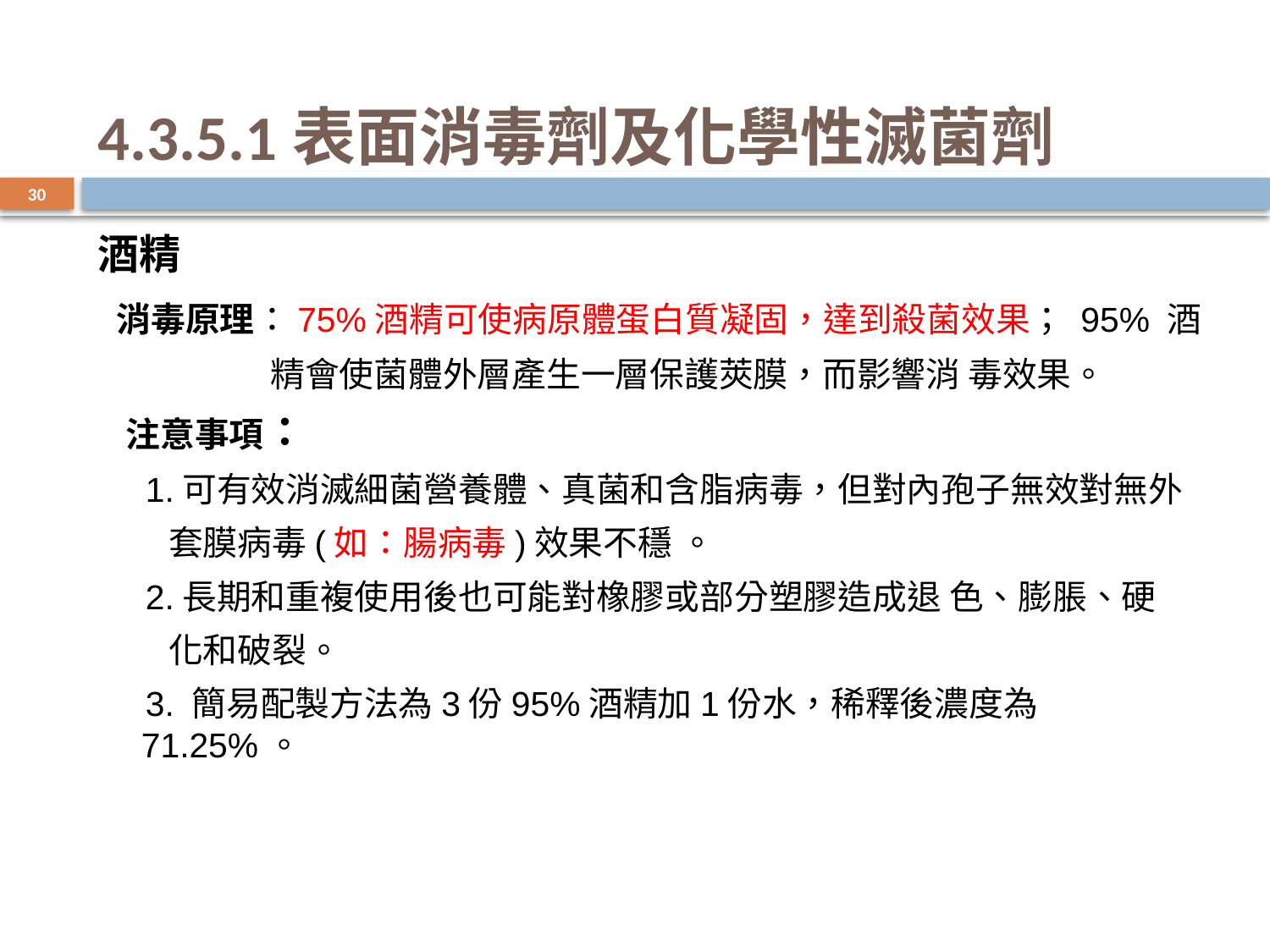

# 4.3.5.1表面消毒劑及化學性滅菌劑
30
酒精
 消毒原理：75%酒精可使病原體蛋白質凝固，達到殺菌效果； 95% 酒
                     精會使菌體外層產生一層保護莢膜，而影響消 毒效果。
  注意事項：
     1.可有效消滅細菌營養體、真菌和含脂病毒，但對內孢子無效對無外
        套膜病毒(如：腸病毒)效果不穩 。
     2.長期和重複使用後也可能對橡膠或部分塑膠造成退 色、膨脹、硬
        化和破裂。
     3. 簡易配製方法為3份95%酒精加1份水，稀釋後濃度為 71.25%。